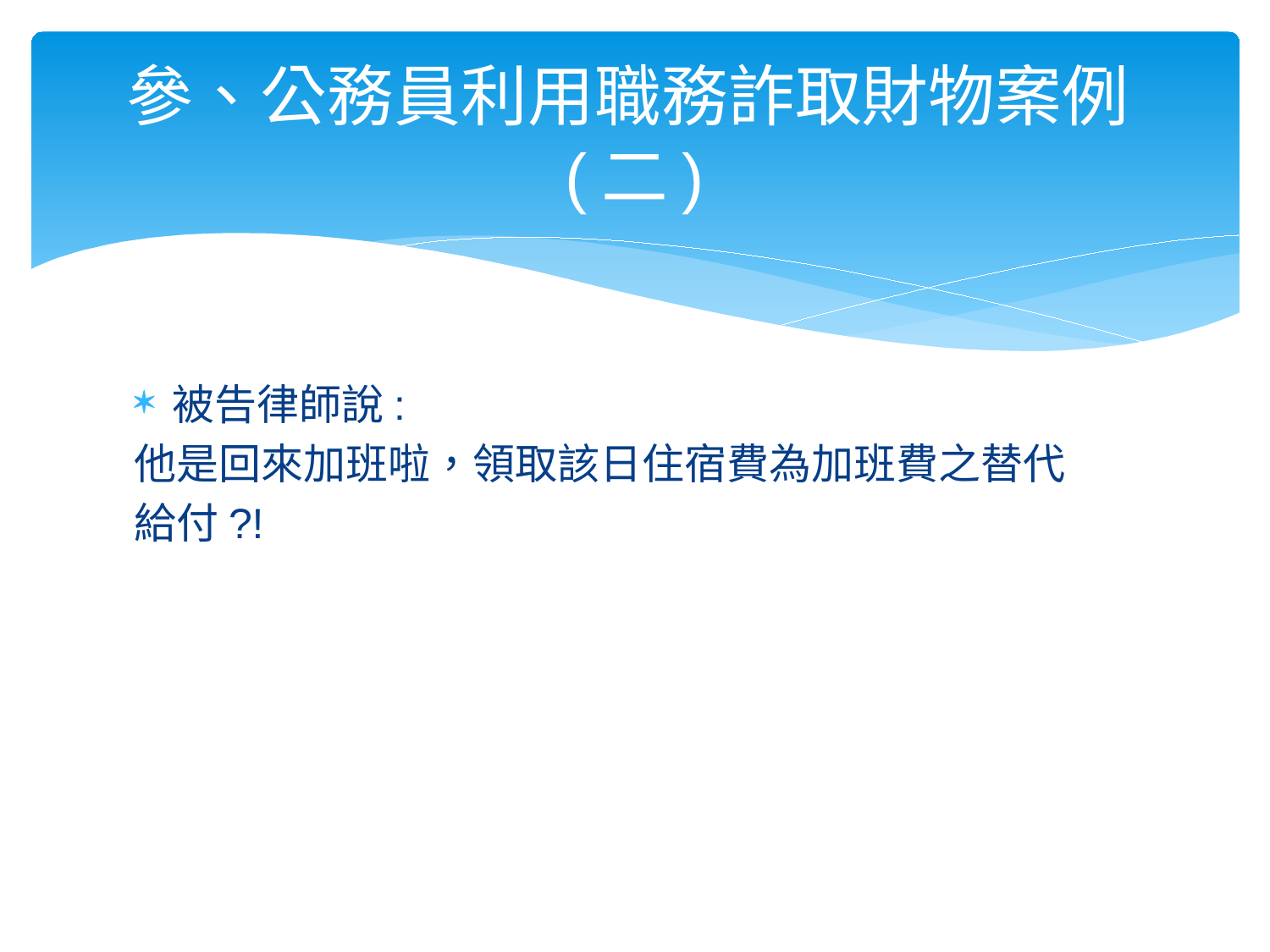

# 參、公務員利用職務詐取財物案例(二)
被告律師說:
他是回來加班啦，領取該日住宿費為加班費之替代
給付?!